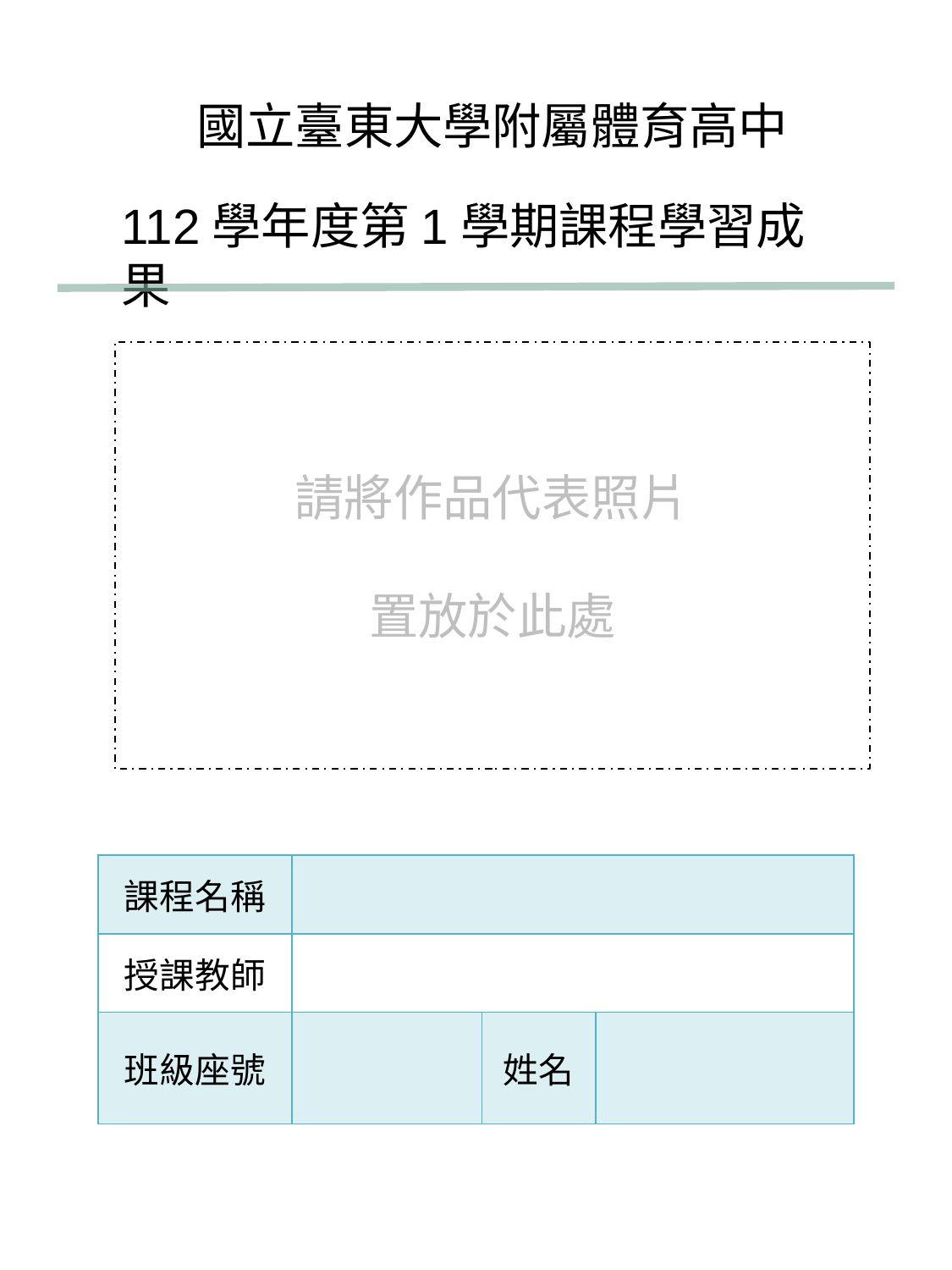

國立臺東大學附屬體育高中
112學年度第1學期課程學習成果

請將作品代表照片

置放於此處

| 課程名稱 |  |  |  |
| --- | --- | --- | --- |
| 授課教師 |  |  |  |
| 班級座號 |  | 姓名 |  |